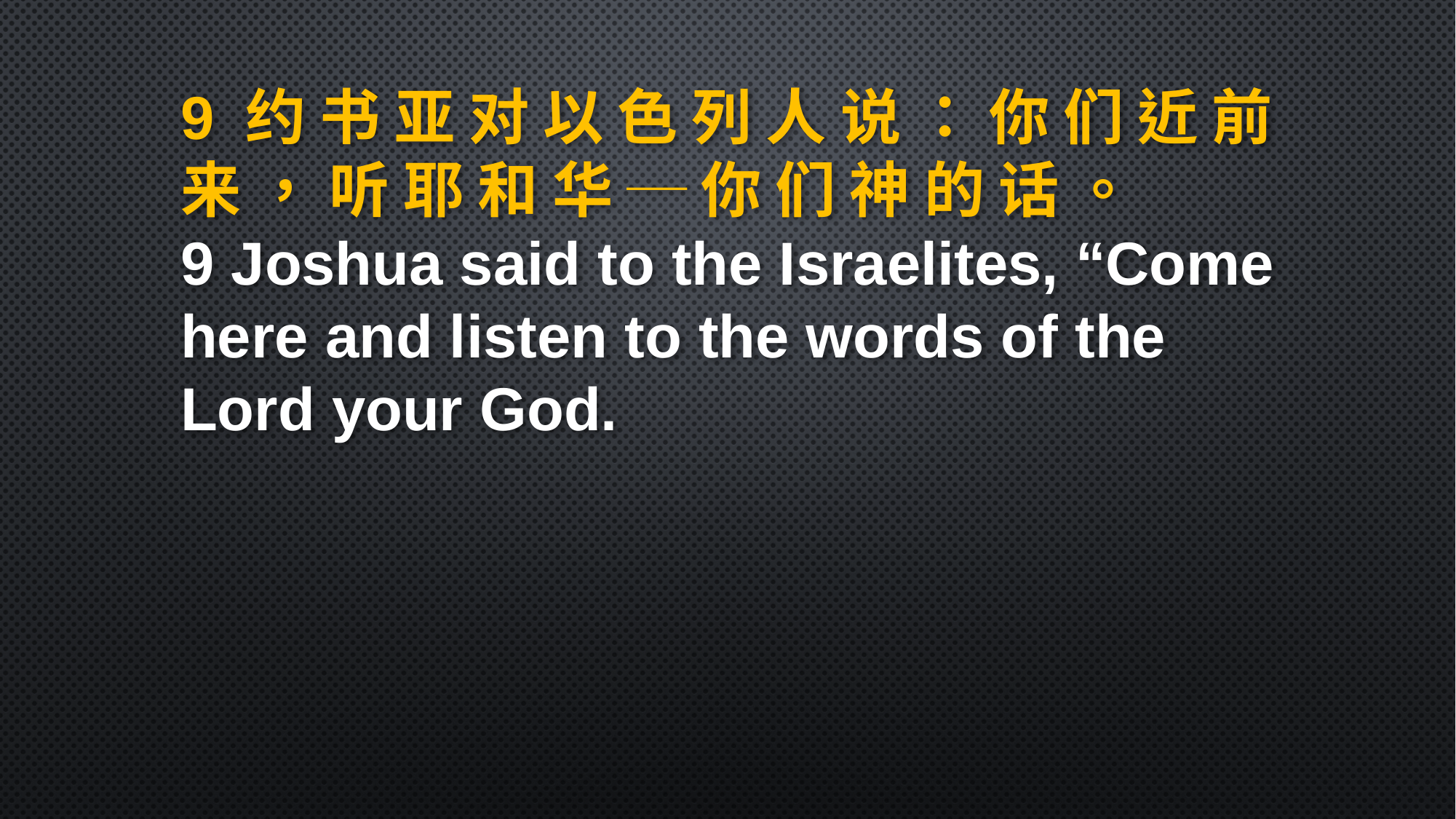

9 约 书 亚 对 以 色 列 人 说 ： 你 们 近 前 来 ， 听 耶 和 华 ─ 你 们 神 的 话 。
9 Joshua said to the Israelites, “Come here and listen to the words of the Lord your God.